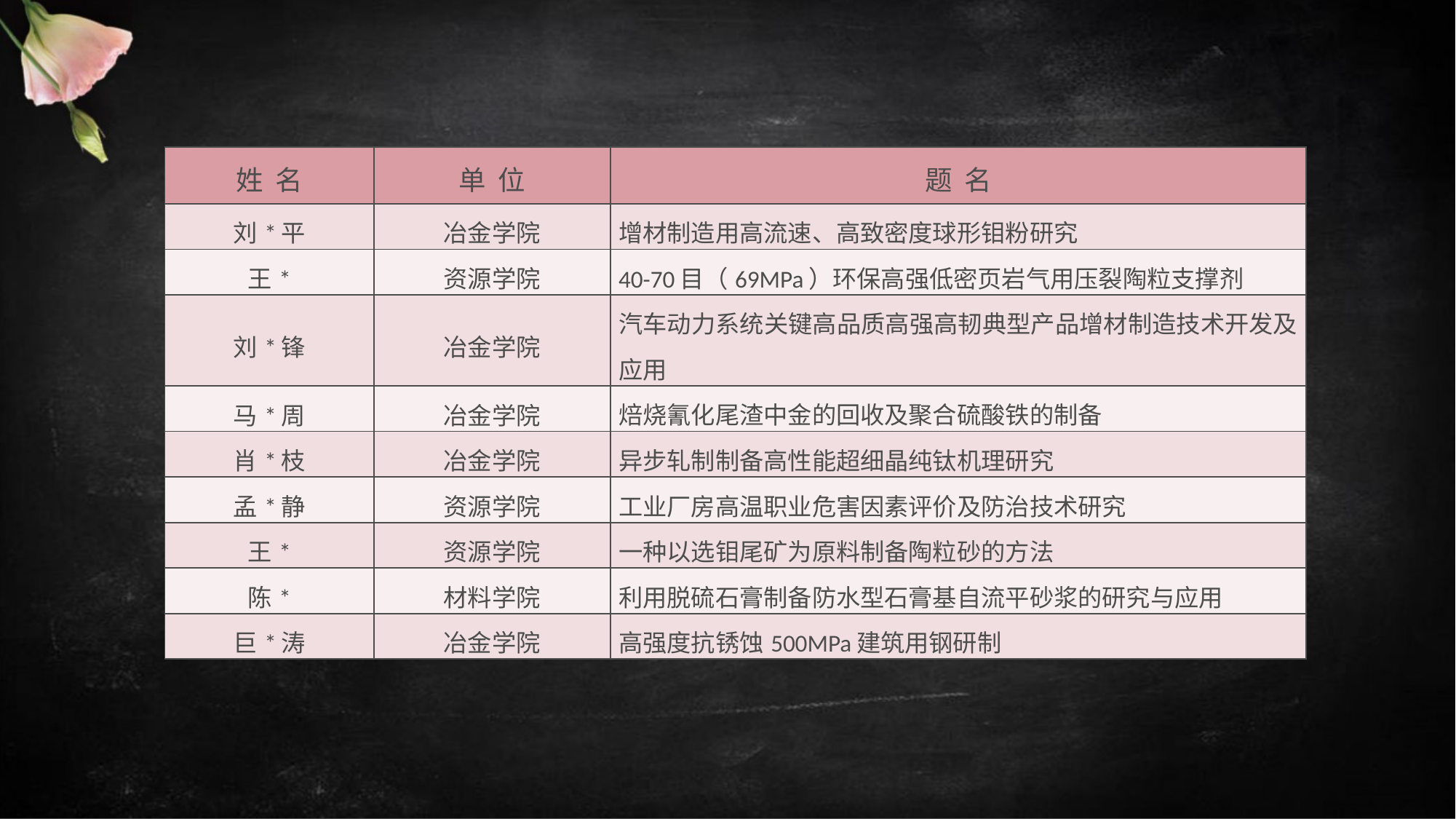

| 姓 名 | 单 位 | 题 名 |
| --- | --- | --- |
| 刘\*平 | 冶金学院 | 增材制造用高流速、高致密度球形钼粉研究 |
| 王\* | 资源学院 | 40-70目（69MPa）环保高强低密页岩气用压裂陶粒支撑剂 |
| 刘\*锋 | 冶金学院 | 汽⻋动力系统关键高品质高强高韧典型产品增材制造技术开发及应用 |
| 马\*周 | 冶金学院 | 焙烧氰化尾渣中金的回收及聚合硫酸铁的制备 |
| 肖\*枝 | 冶金学院 | 异步轧制制备高性能超细晶纯钛机理研究 |
| 孟\*静 | 资源学院 | 工业厂房高温职业危害因素评价及防治技术研究 |
| 王\* | 资源学院 | 一种以选钼尾矿为原料制备陶粒砂的方法 |
| 陈\* | 材料学院 | 利用脱硫石膏制备防水型石膏基自流平砂浆的研究与应用 |
| 巨\*涛 | 冶金学院 | 高强度抗锈蚀500MPa建筑用钢研制 |